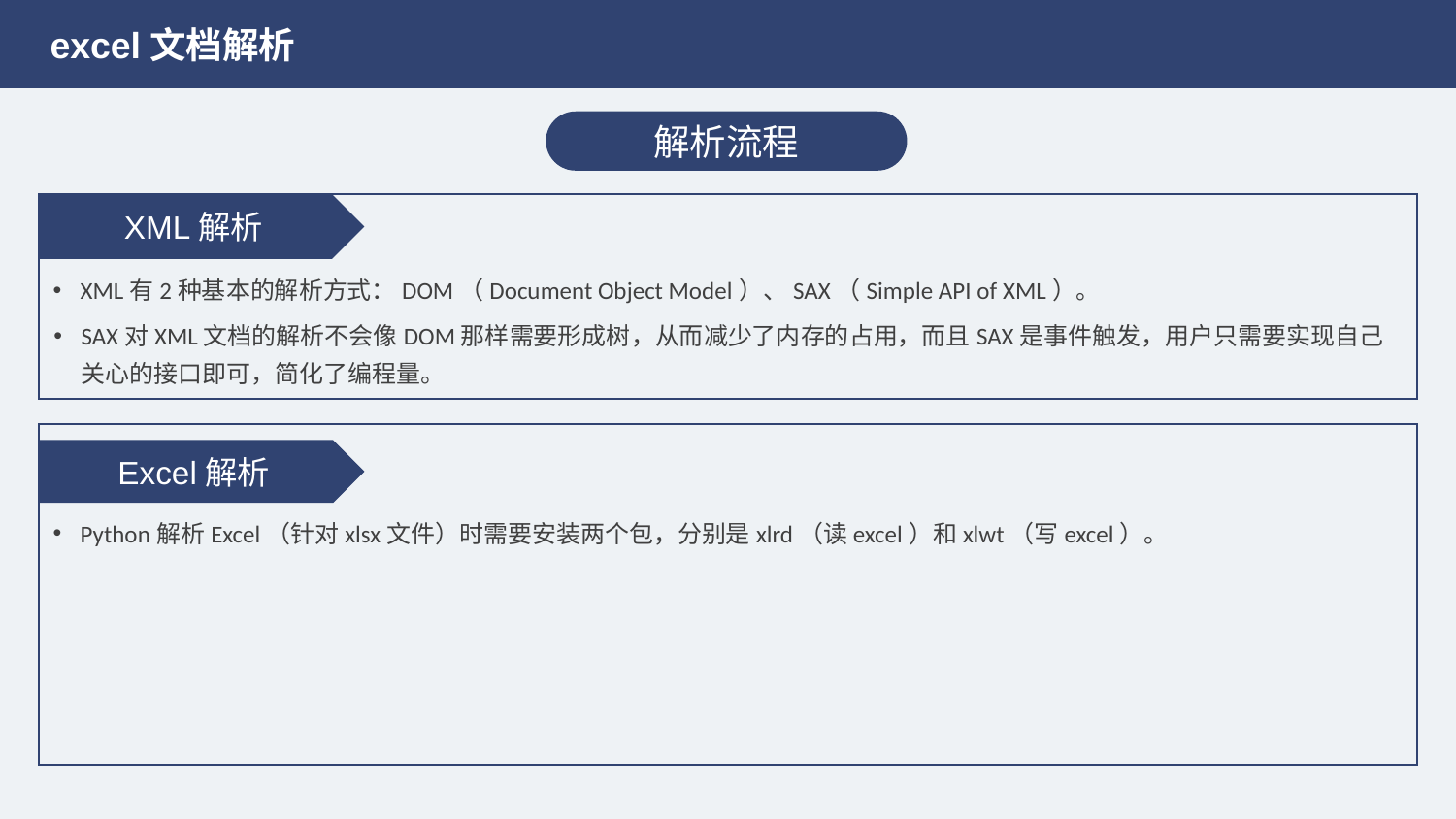

excel文档解析

解析流程

XML解析
XML有2种基本的解析方式：DOM（Document Object Model）、SAX（Simple API of XML）。
SAX对XML文档的解析不会像DOM那样需要形成树，从而减少了内存的占用，而且SAX是事件触发，用户只需要实现自己关心的接口即可，简化了编程量。

Excel解析
Python解析Excel（针对xlsx文件）时需要安装两个包，分别是xlrd（读excel）和xlwt（写excel）。